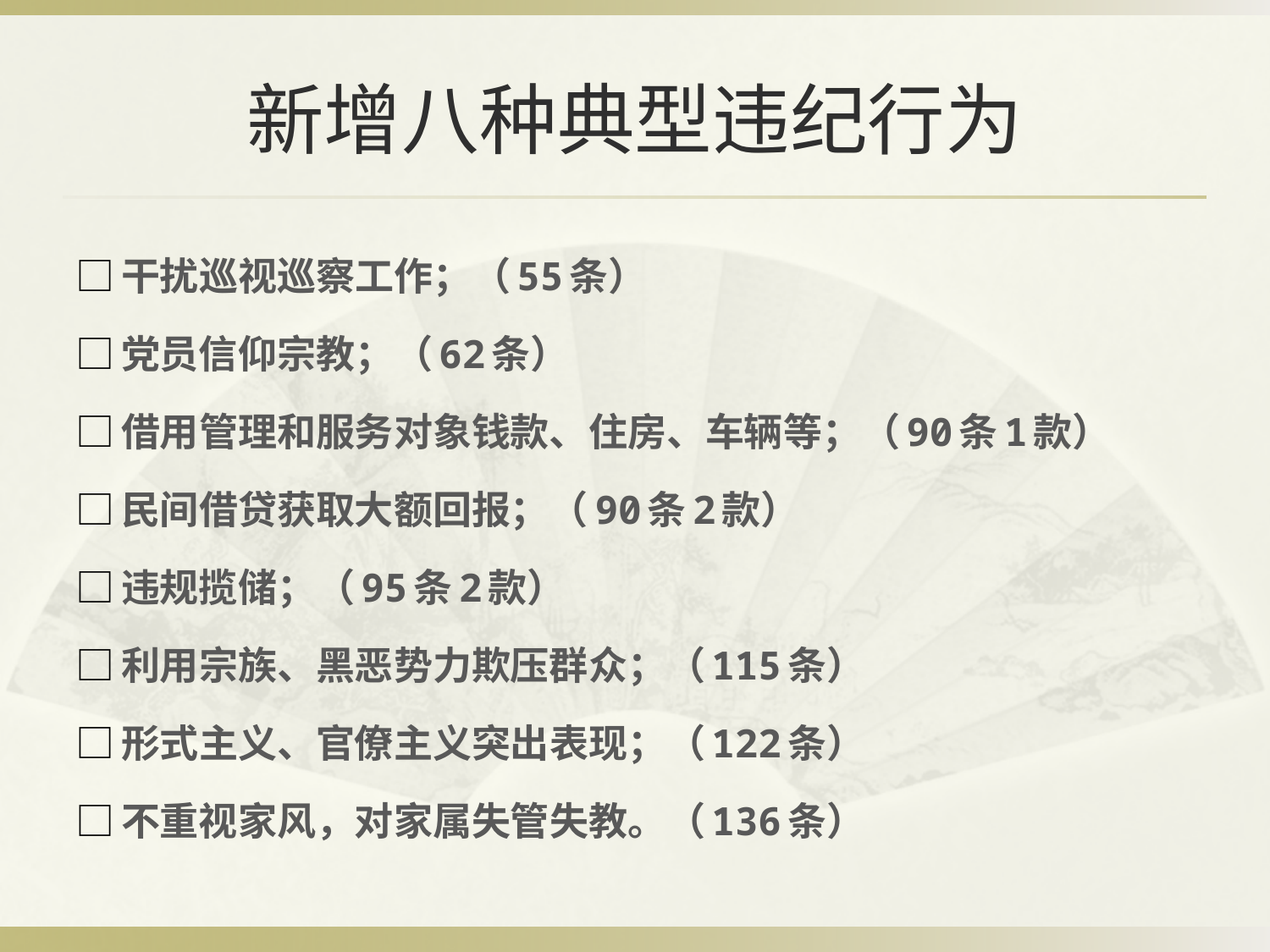

# 新增八种典型违纪行为
□干扰巡视巡察工作；（55条）
□党员信仰宗教；（62条）
□借用管理和服务对象钱款、住房、车辆等；（90条1款）
□民间借贷获取大额回报；（90条2款）
□违规揽储；（95条2款）
□利用宗族、黑恶势力欺压群众；（115条）
□形式主义、官僚主义突出表现；（122条）
□不重视家风，对家属失管失教。（136条）